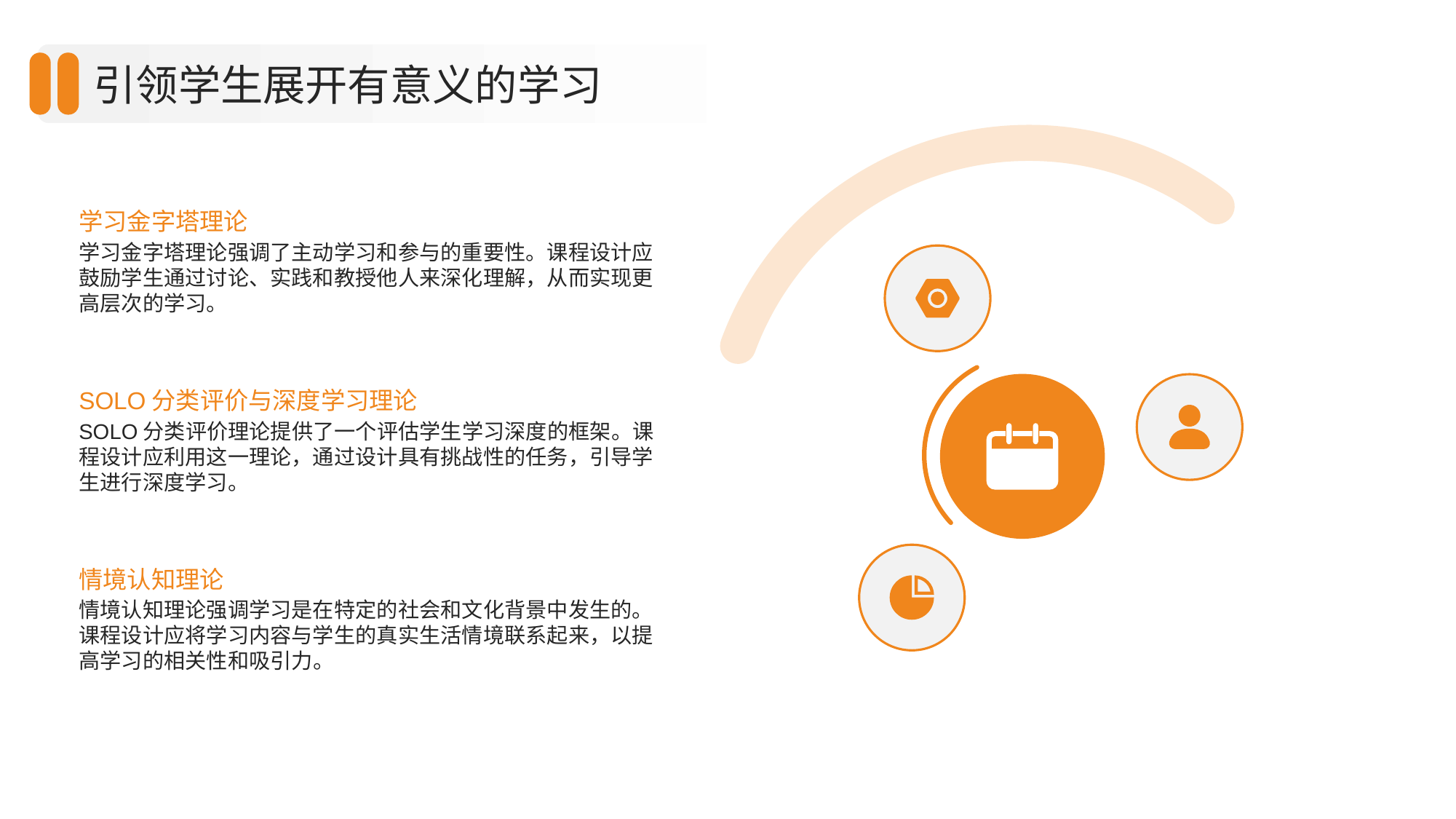

引领学生展开有意义的学习

学习金字塔理论
学习金字塔理论强调了主动学习和参与的重要性。课程设计应鼓励学生通过讨论、实践和教授他人来深化理解，从而实现更高层次的学习。

SOLO分类评价与深度学习理论

SOLO分类评价理论提供了一个评估学生学习深度的框架。课程设计应利用这一理论，通过设计具有挑战性的任务，引导学生进行深度学习。

情境认知理论

情境认知理论强调学习是在特定的社会和文化背景中发生的。课程设计应将学习内容与学生的真实生活情境联系起来，以提高学习的相关性和吸引力。